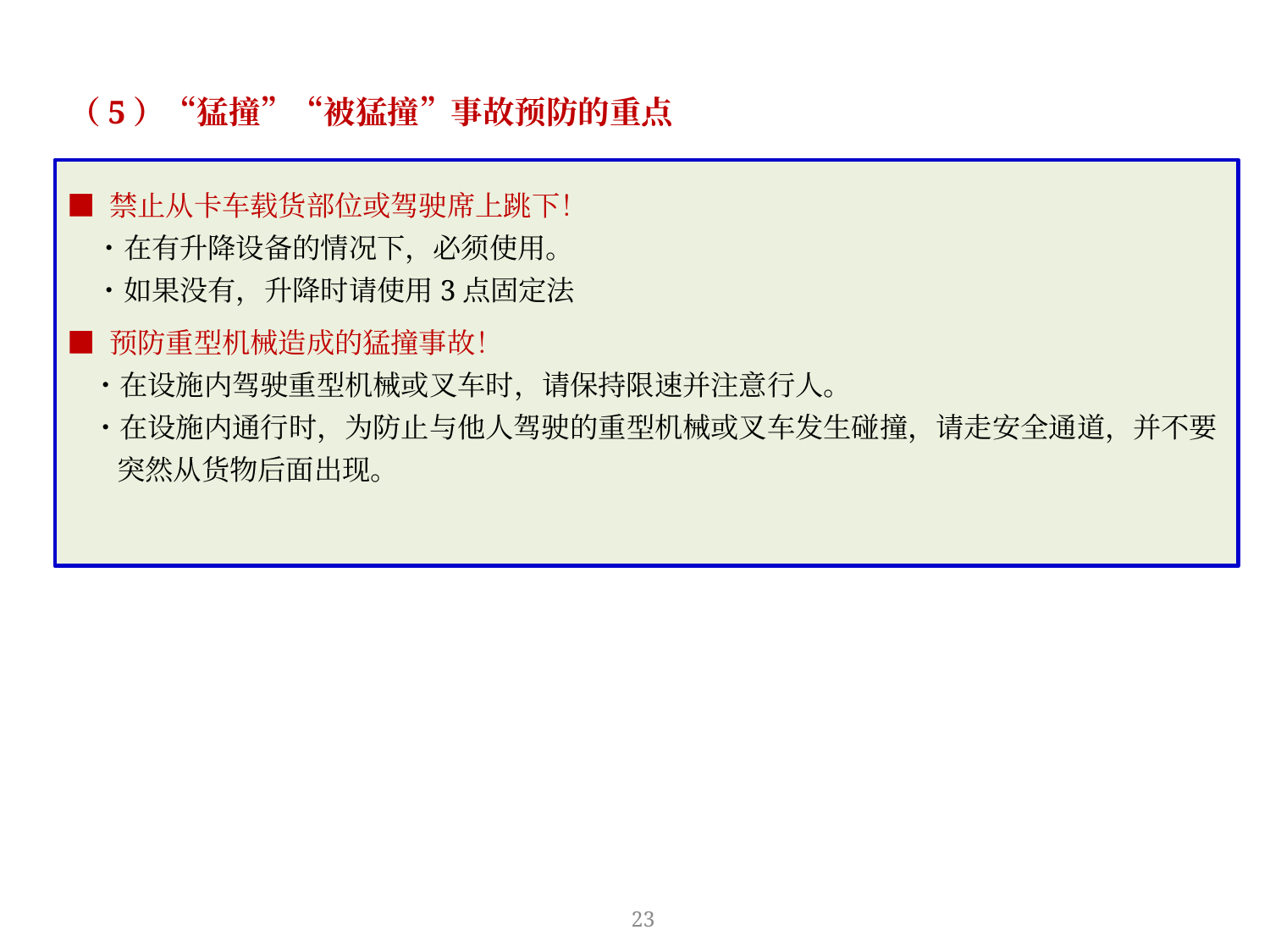

（5）“猛撞”“被猛撞”事故预防的重点
■ 禁止从卡车载货部位或驾驶席上跳下！
　・在有升降设备的情况下，必须使用。
　・如果没有，升降时请使用3点固定法
■ 预防重型机械造成的猛撞事故！
・在设施内驾驶重型机械或叉车时，请保持限速并注意行人。
・在设施内通行时，为防止与他人驾驶的重型机械或叉车发生碰撞，请走安全通道，并不要突然从货物后面出现。

　针对制造业的劳动事故，请实施以下安全要点。
23